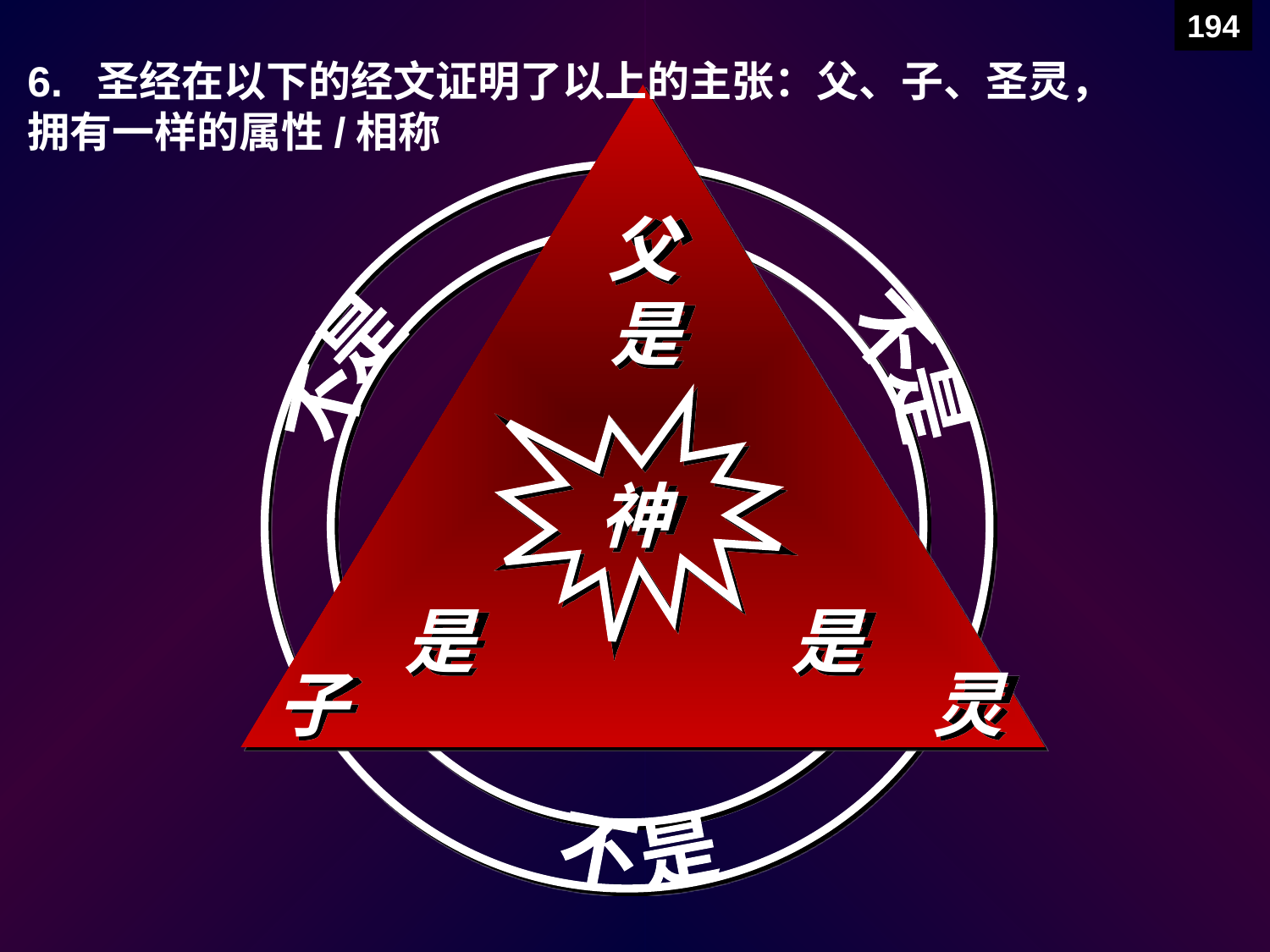

194
# 6.  圣经在以下的经文证明了以上的主张：父、子、圣灵， 拥有一样的属性/相称

父
是
不是
不是

神
是
是
子
灵
不是